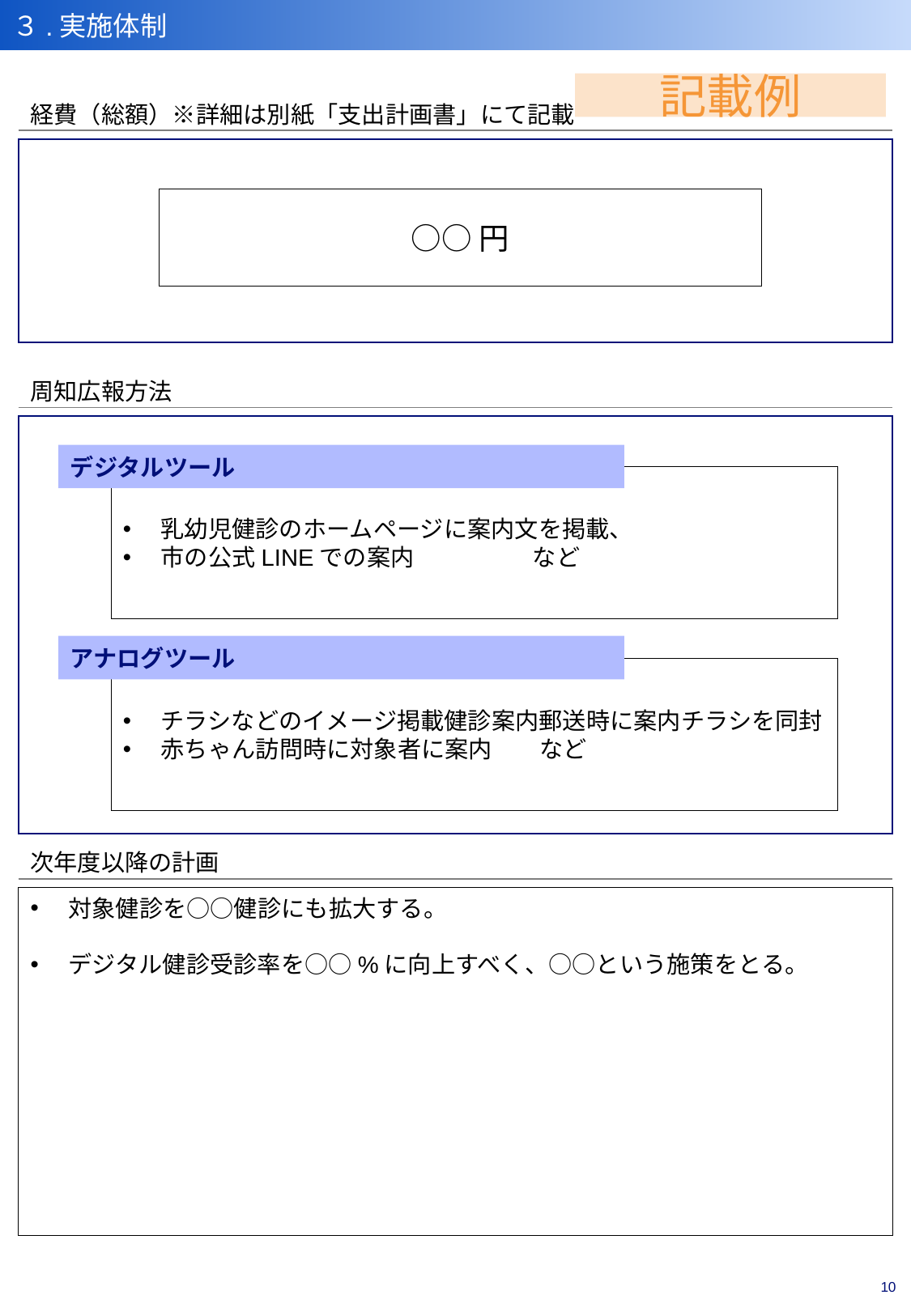

３.実施体制
記載例
経費（総額）※詳細は別紙「支出計画書」にて記載

○○円
周知広報方法

デジタルツール
乳幼児健診のホームページに案内文を掲載、
市の公式LINEでの案内　　　　　など
アナログツール
チラシなどのイメージ掲載健診案内郵送時に案内チラシを同封
赤ちゃん訪問時に対象者に案内　　など
次年度以降の計画
対象健診を○○健診にも拡大する。
デジタル健診受診率を○○%に向上すべく、○○という施策をとる。